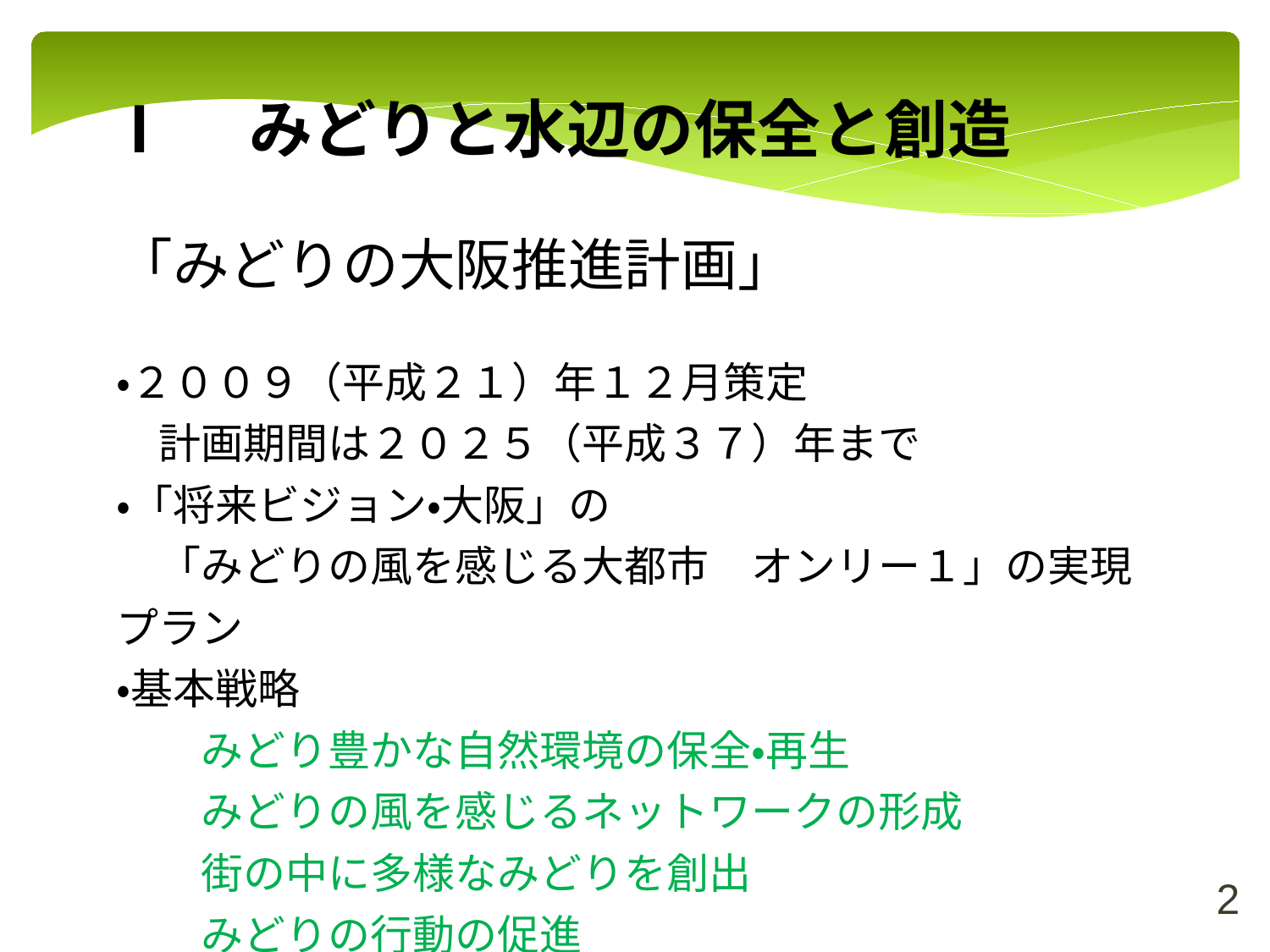

Ⅰ　みどりと水辺の保全と創造
| 「みどりの大阪推進計画」 ・２００９（平成２１）年１２月策定 　計画期間は２０２５（平成３７）年まで ・「将来ビジョン・大阪」の 　「みどりの風を感じる大都市　オンリー１」の実現プラン ・基本戦略 　　みどり豊かな自然環境の保全・再生 　　みどりの風を感じるネットワークの形成 　　街の中に多様なみどりを創出 　　みどりの行動の促進 「みどり」；周辺山系の森林、都市の樹林・樹木・草花、公園、農地に 　　　　　　加え、これらと一体となった水辺・オープンスペースなど |
| --- |
2